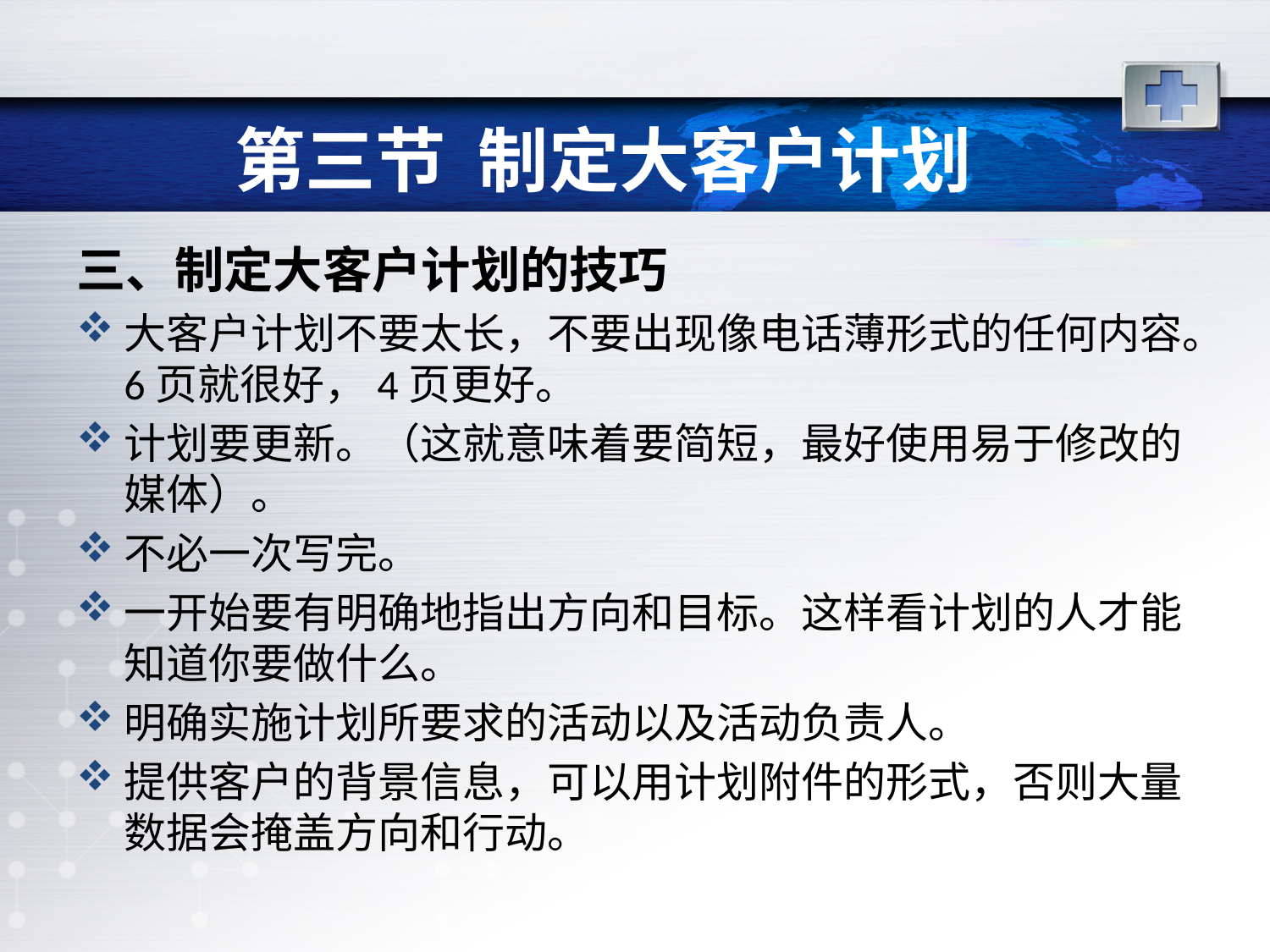

# 第三节  制定大客户计划
三、制定大客户计划的技巧
大客户计划不要太长，不要出现像电话薄形式的任何内容。6页就很好，4页更好。
计划要更新。（这就意味着要简短，最好使用易于修改的媒体）。
不必一次写完。
一开始要有明确地指出方向和目标。这样看计划的人才能知道你要做什么。
明确实施计划所要求的活动以及活动负责人。
提供客户的背景信息，可以用计划附件的形式，否则大量数据会掩盖方向和行动。